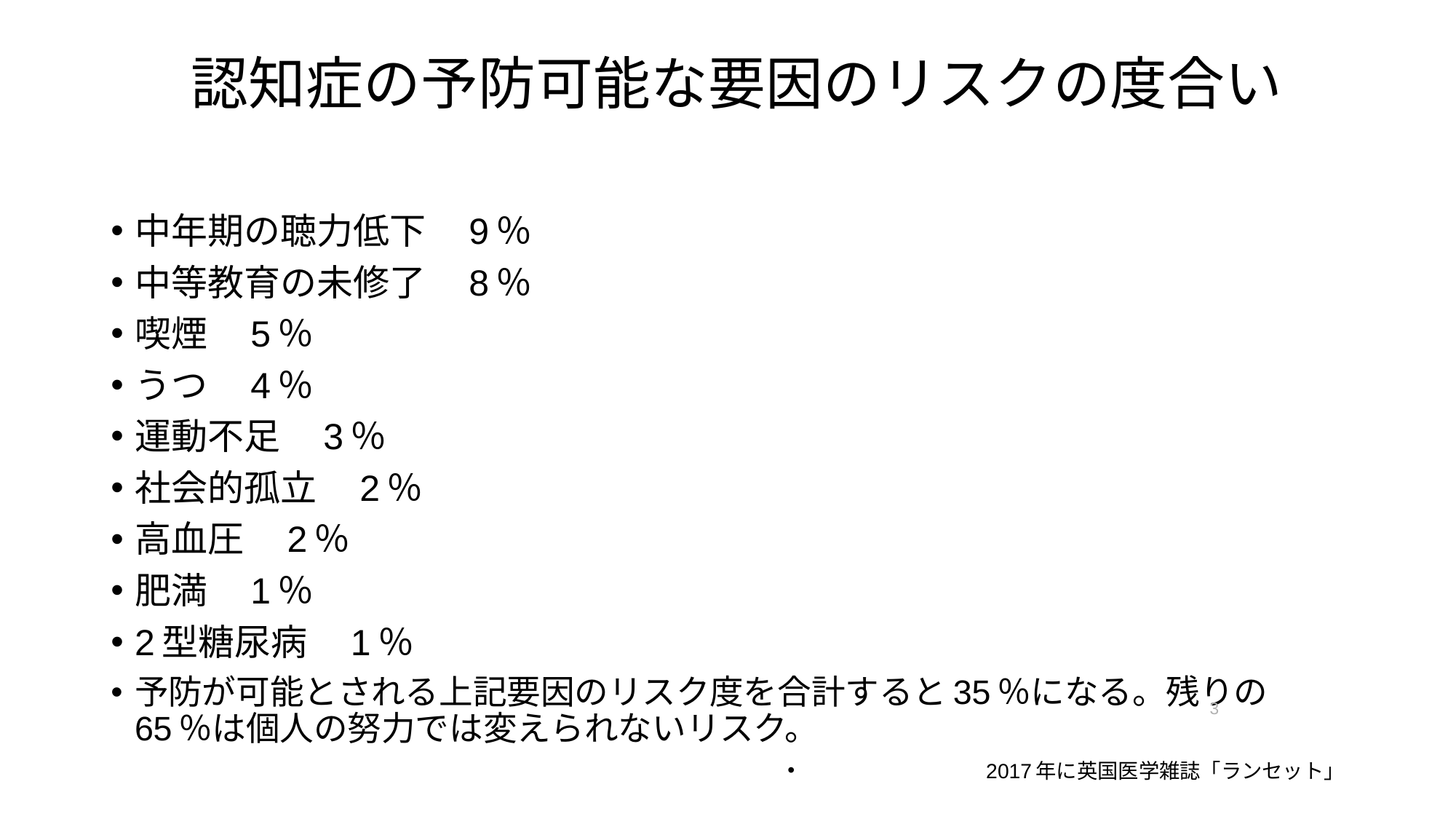

# 認知症の予防可能な要因のリスクの度合い
中年期の聴力低下　9％
中等教育の未修了　8％
喫煙　5％
うつ　4％
運動不足　3％
社会的孤立　2％
高血圧　2％
肥満　1％
2型糖尿病　1％
予防が可能とされる上記要因のリスク度を合計すると35％になる。残りの65％は個人の努力では変えられないリスク。
2017年に英国医学雑誌「ランセット」
3